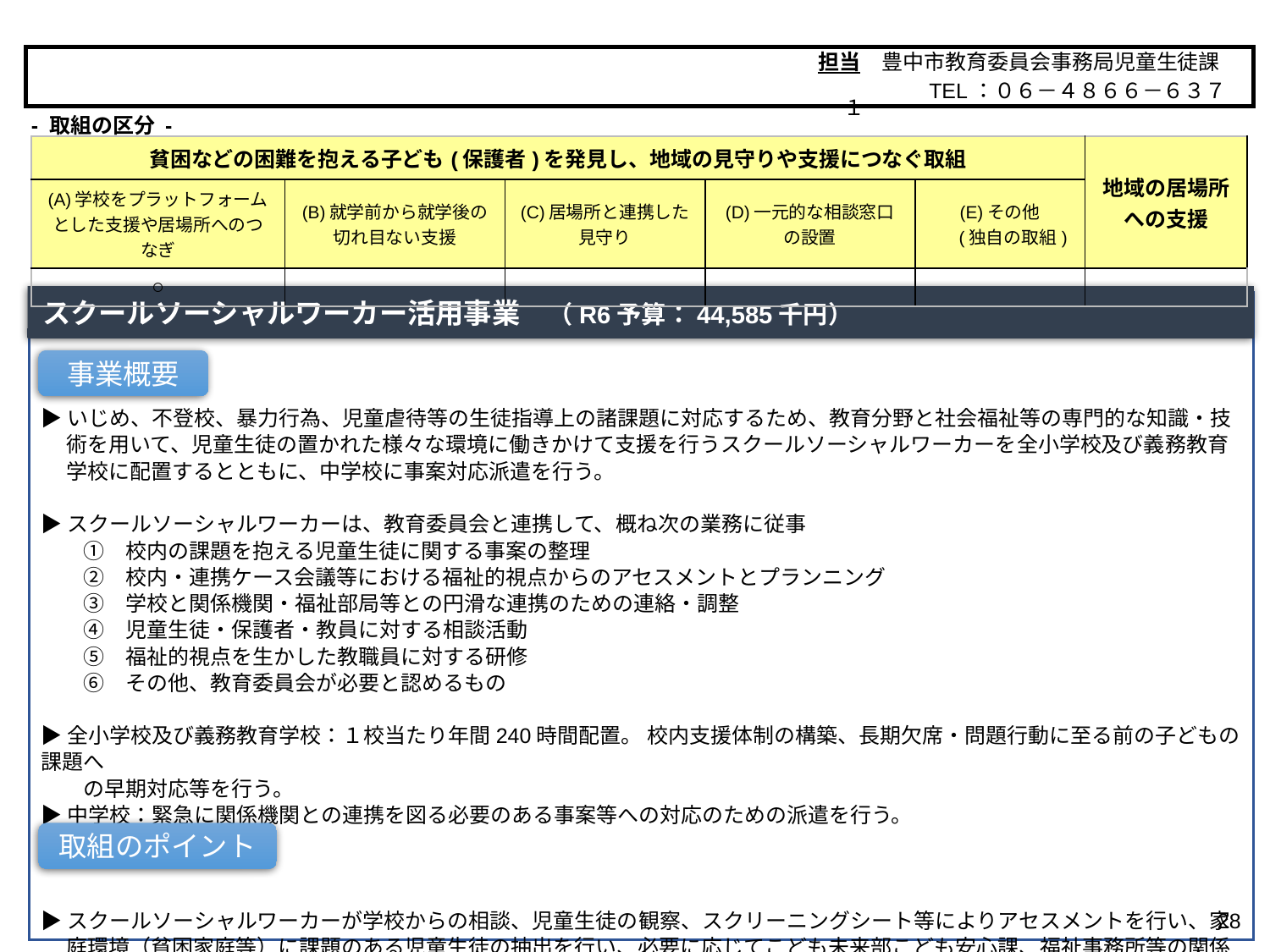

担当　豊中市教育委員会事務局児童生徒課
　　　　　TEL：０６－４８６６－６３７１
豊中市
- 取組の区分 -
| 貧困などの困難を抱える子ども(保護者)を発見し、地域の見守りや支援につなぐ取組 |  |  |  |  | 地域の居場所 への支援 |
| --- | --- | --- | --- | --- | --- |
| (A)学校をプラットフォームとした支援や居場所へのつなぎ | (B)就学前から就学後の 切れ目ない支援 | (C)居場所と連携した 見守り | (D)一元的な相談窓口 の設置 | (E)その他 　 (独自の取組) |  |
| ○ |  |  |  |  |  |
スクールソーシャルワーカー活用事業　（R6予算：44,585千円）

▶いじめ、不登校、暴力行為、児童虐待等の生徒指導上の諸課題に対応するため、教育分野と社会福祉等の専門的な知識・技術を用いて、児童生徒の置かれた様々な環境に働きかけて支援を行うスクールソーシャルワーカーを全小学校及び義務教育学校に配置するとともに、中学校に事案対応派遣を行う。

▶スクールソーシャルワーカーは、教育委員会と連携して、概ね次の業務に従事
　　①　校内の課題を抱える児童生徒に関する事案の整理
　　②　校内・連携ケース会議等における福祉的視点からのアセスメントとプランニング
　　③　学校と関係機関・福祉部局等との円滑な連携のための連絡・調整
　　④　児童生徒・保護者・教員に対する相談活動
　　⑤　福祉的視点を生かした教職員に対する研修
　　⑥　その他、教育委員会が必要と認めるもの

▶全小学校及び義務教育学校：１校当たり年間240時間配置。 校内支援体制の構築、長期欠席・問題行動に至る前の子どもの課題へ
　　の早期対応等を行う。
▶中学校：緊急に関係機関との連携を図る必要のある事案等への対応のための派遣を行う。

▶スクールソーシャルワーカーが学校からの相談、児童生徒の観察、スクリーニングシート等によりアセスメントを行い、家庭環境（貧困家庭等）に課題のある児童生徒の抽出を行い、必要に応じてこども未来部こども安心課、福祉事務所等の関係機関につないでいる。
事業概要
取組のポイント
28